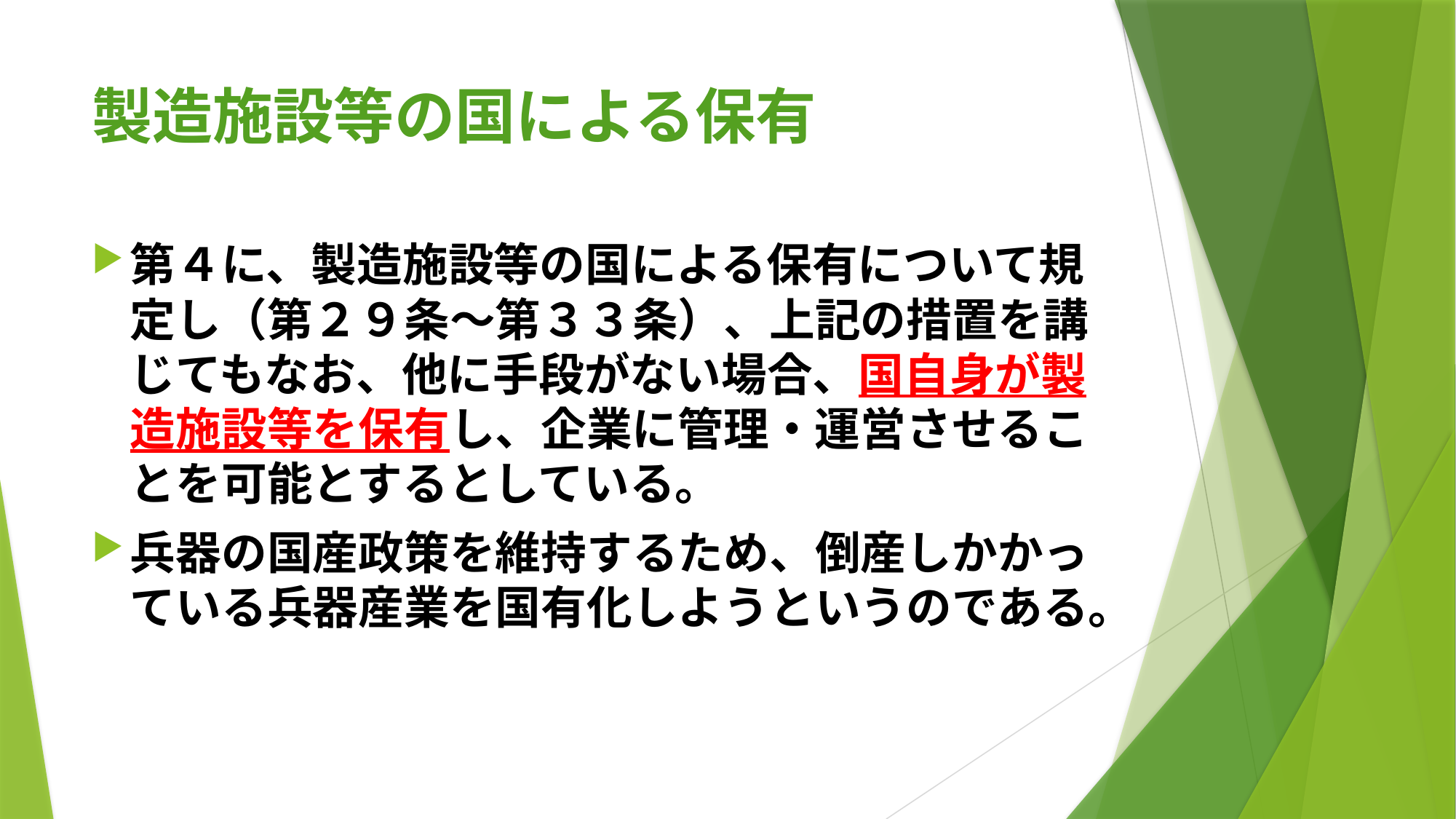

# 製造施設等の国による保有
第４に、製造施設等の国による保有について規定し（第２９条～第３３条）、上記の措置を講じてもなお、他に手段がない場合、国自身が製造施設等を保有し、企業に管理・運営させることを可能とするとしている。
兵器の国産政策を維持するため、倒産しかかっている兵器産業を国有化しようというのである。
21